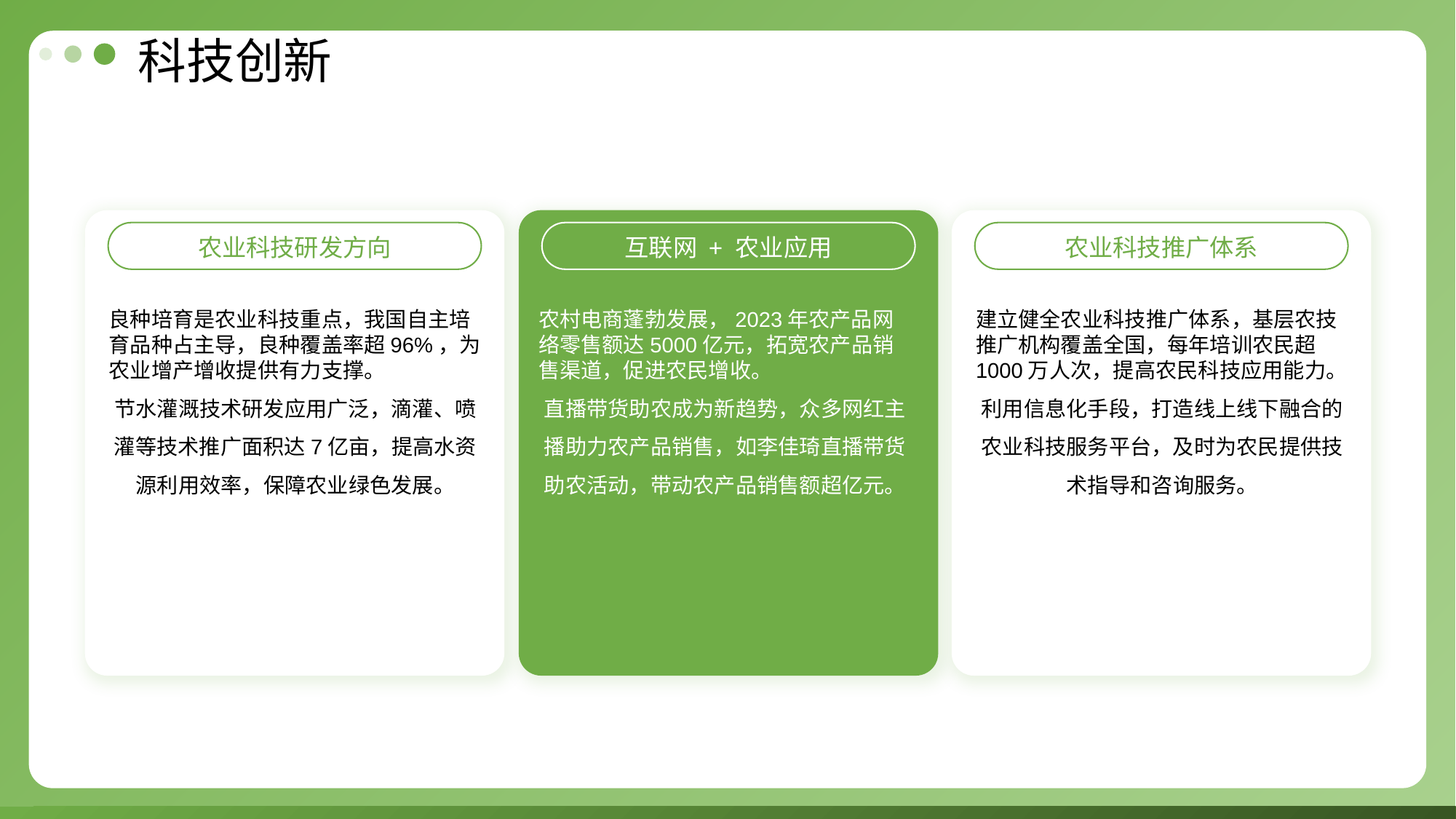

科技创新

农业科技研发方向
互联网 + 农业应用
农业科技推广体系
良种培育是农业科技重点，我国自主培育品种占主导，良种覆盖率超96%，为农业增产增收提供有力支撑。
节水灌溉技术研发应用广泛，滴灌、喷灌等技术推广面积达7亿亩，提高水资源利用效率，保障农业绿色发展。
农村电商蓬勃发展，2023年农产品网络零售额达5000亿元，拓宽农产品销售渠道，促进农民增收。
直播带货助农成为新趋势，众多网红主播助力农产品销售，如李佳琦直播带货助农活动，带动农产品销售额超亿元。
建立健全农业科技推广体系，基层农技推广机构覆盖全国，每年培训农民超1000万人次，提高农民科技应用能力。
利用信息化手段，打造线上线下融合的农业科技服务平台，及时为农民提供技术指导和咨询服务。